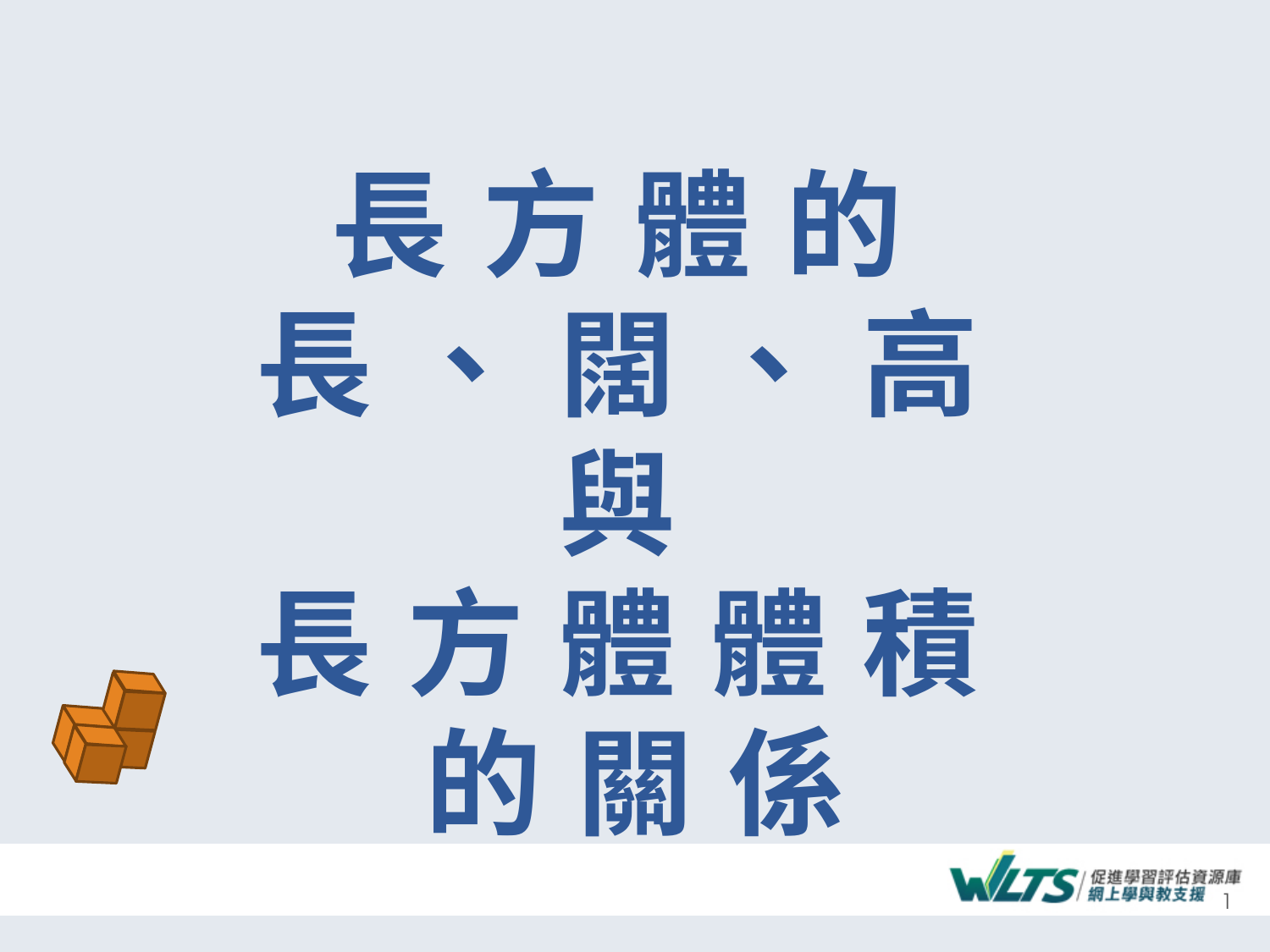

# 長方體的 長、闊、高 與 長方體體積 的關係

1